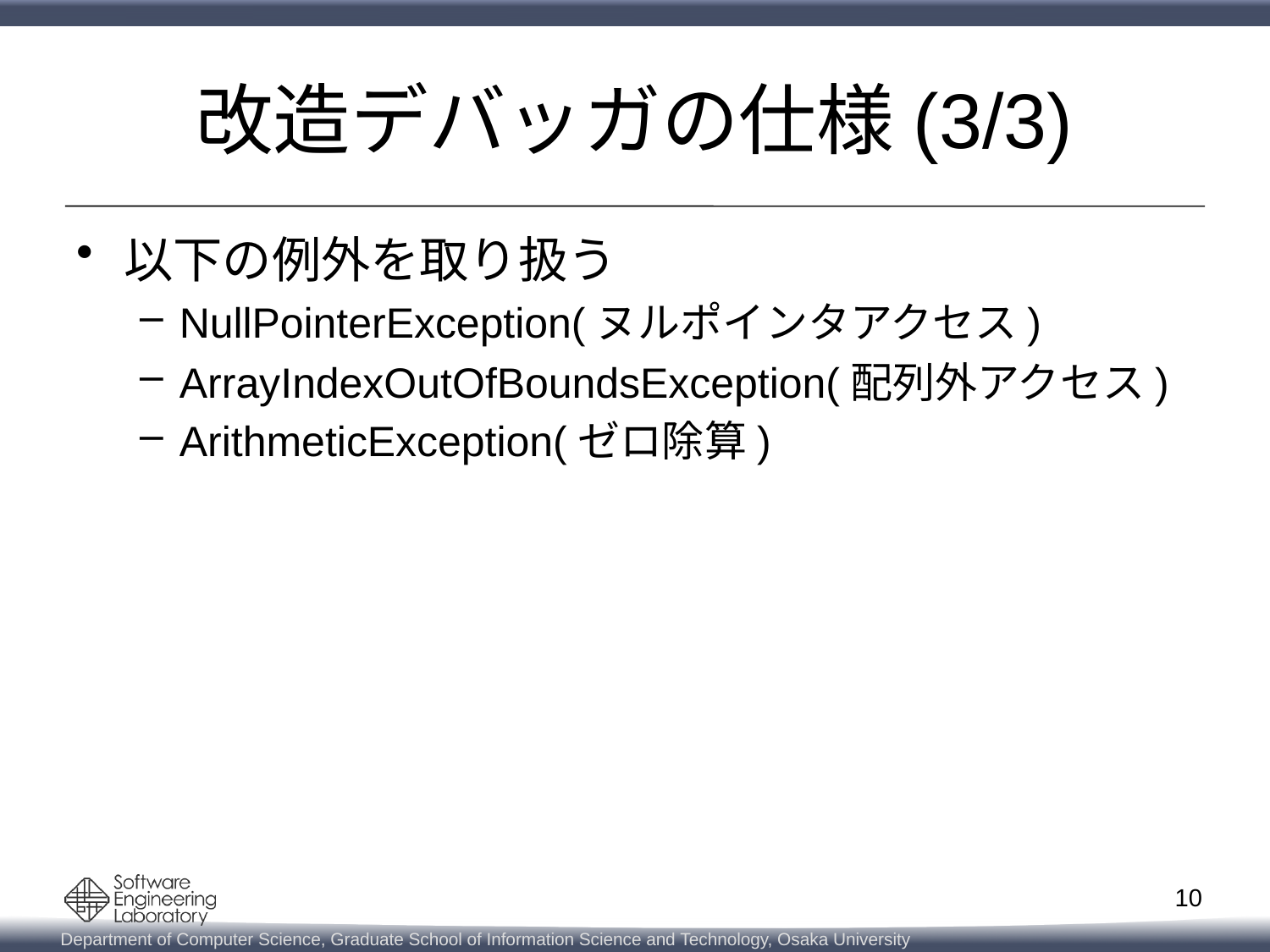

# 改造デバッガの仕様(3/3)
以下の例外を取り扱う
NullPointerException(ヌルポインタアクセス)
ArrayIndexOutOfBoundsException(配列外アクセス)
ArithmeticException(ゼロ除算)
10